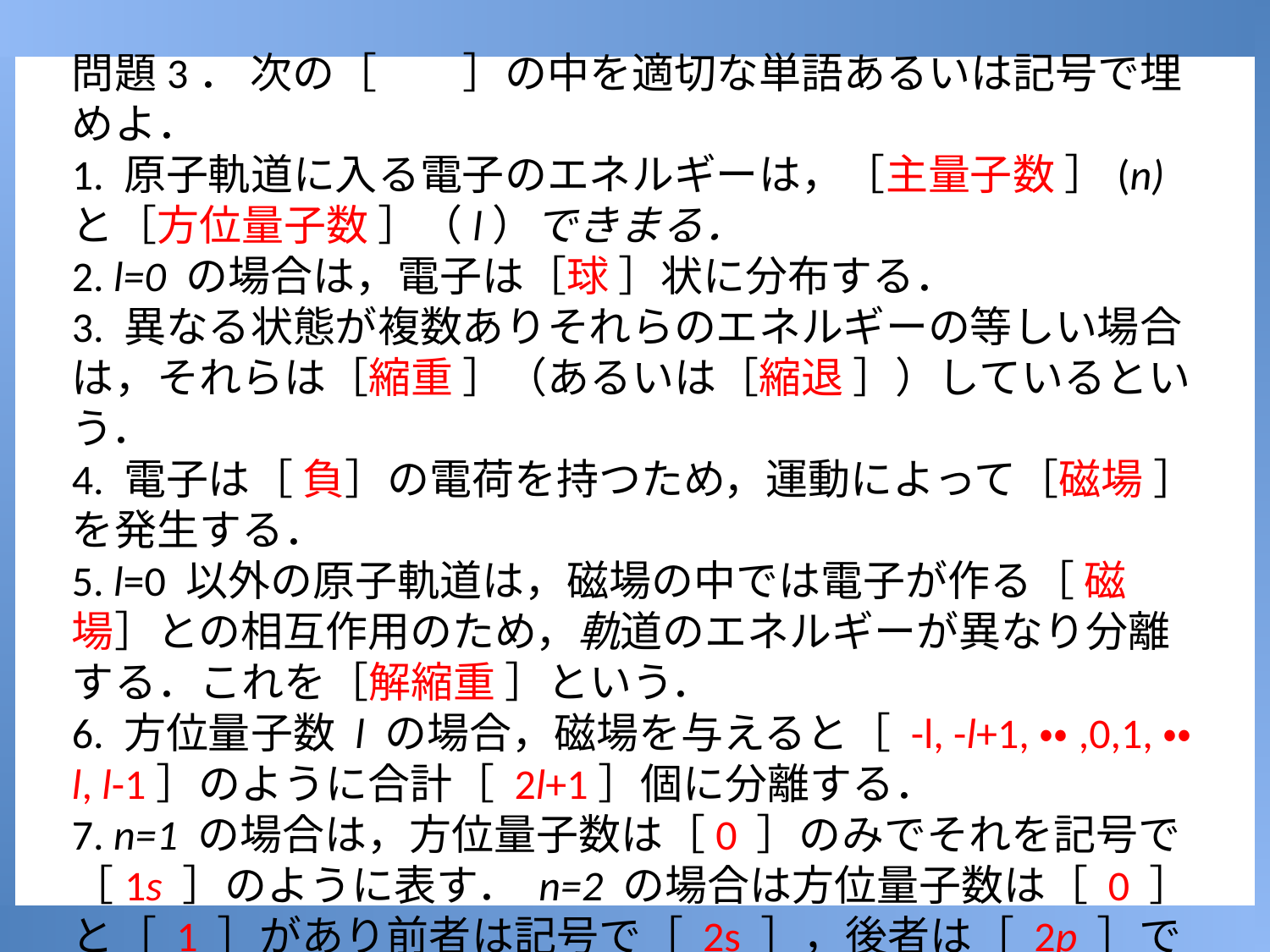

問題3． 次の［         ］の中を適切な単語あるいは記号で埋めよ．
1. 原子軌道に入る電子のエネルギーは，［主量子数 ］(n)と［方位量子数 ］（l）できまる．
2. l=0 の場合は，電子は［球 ］状に分布する．
3. 異なる状態が複数ありそれらのエネルギーの等しい場合は，それらは［縮重 ］（あるいは［縮退 ］）しているという．
4. 電子は［ 負］の電荷を持つため，運動によって［磁場 ］を発生する．
5. l=0 以外の原子軌道は，磁場の中では電子が作る［ 磁場］との相互作用のため，軌道のエネルギーが異なり分離する．これを［解縮重 ］という．
6. 方位量子数 l の場合，磁場を与えると［ -l, -l+1,・・,0,1,・・l, l-1］のように合計［ 2l+1］個に分離する．
7. n=1 の場合は，方位量子数は［0 ］のみでそれを記号で［1s ］のように表す． n=2 の場合は方位量子数は［ 0 ］と［ 1 ］があり前者は記号で［ 2s ］，後者は［ 2p ］であるが，p 軌道は磁気量子数により3 つに分離するのでそれらを［2px, 2py, 2pz ］の記号で表す．